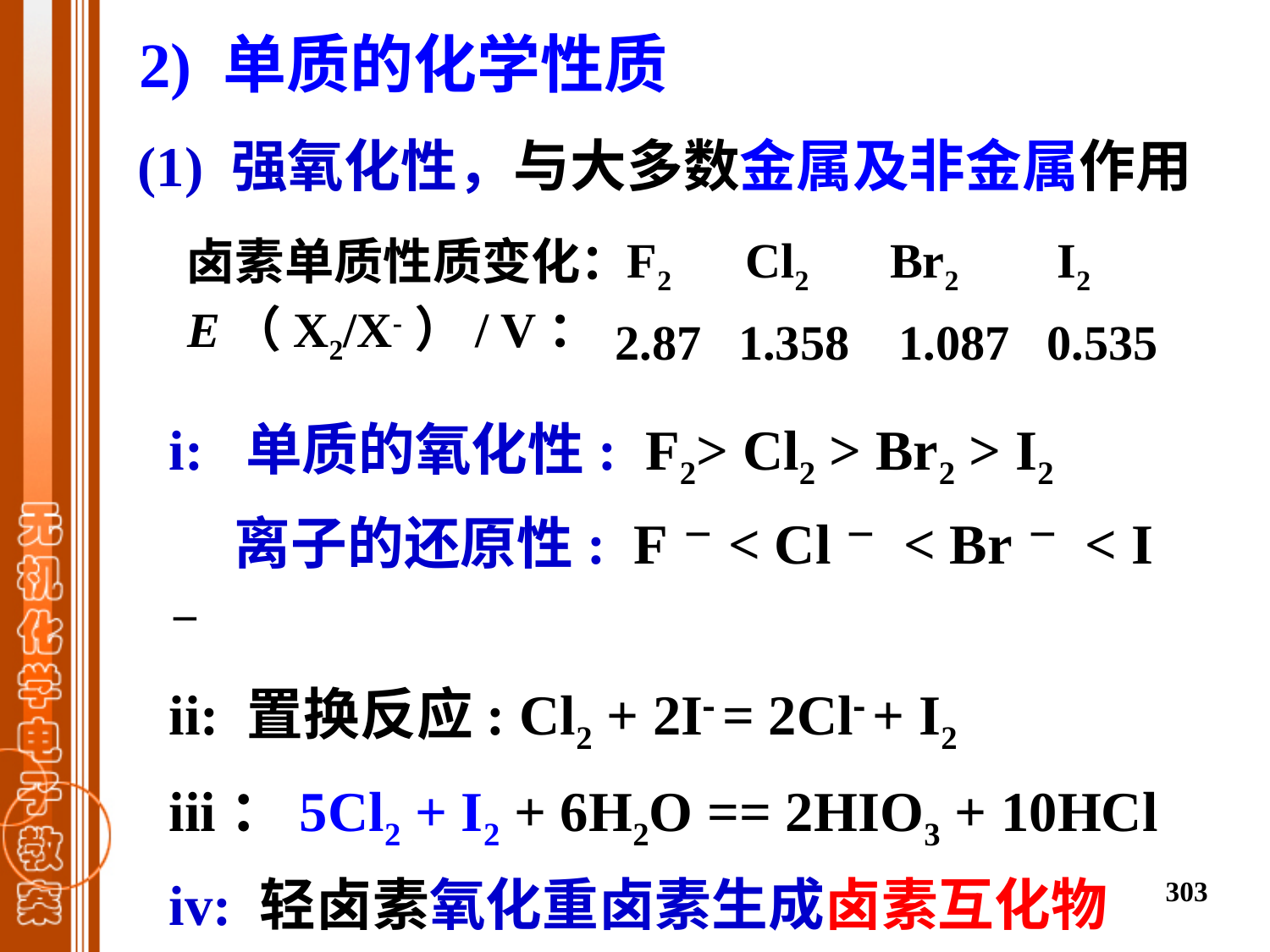

2) 单质的化学性质
(1) 强氧化性，与大多数金属及非金属作用
          F2      Cl2       Br2        I2
         2.87   1.358    1.087   0.535
卤素单质性质变化：
E（X2/X-）/ V：
i:  单质的氧化性:  F2> Cl2 > Br2 > I2
    离子的还原性:  F－< Cl－ < Br－ < I－
ii: 置换反应: Cl2 + 2I− = 2Cl− + I2
iii：5Cl2 + I2 + 6H2O == 2HIO3 + 10HCl
iv: 轻卤素氧化重卤素生成卤素互化物
                   Cl2 + 3F2  = 2ClF3
303